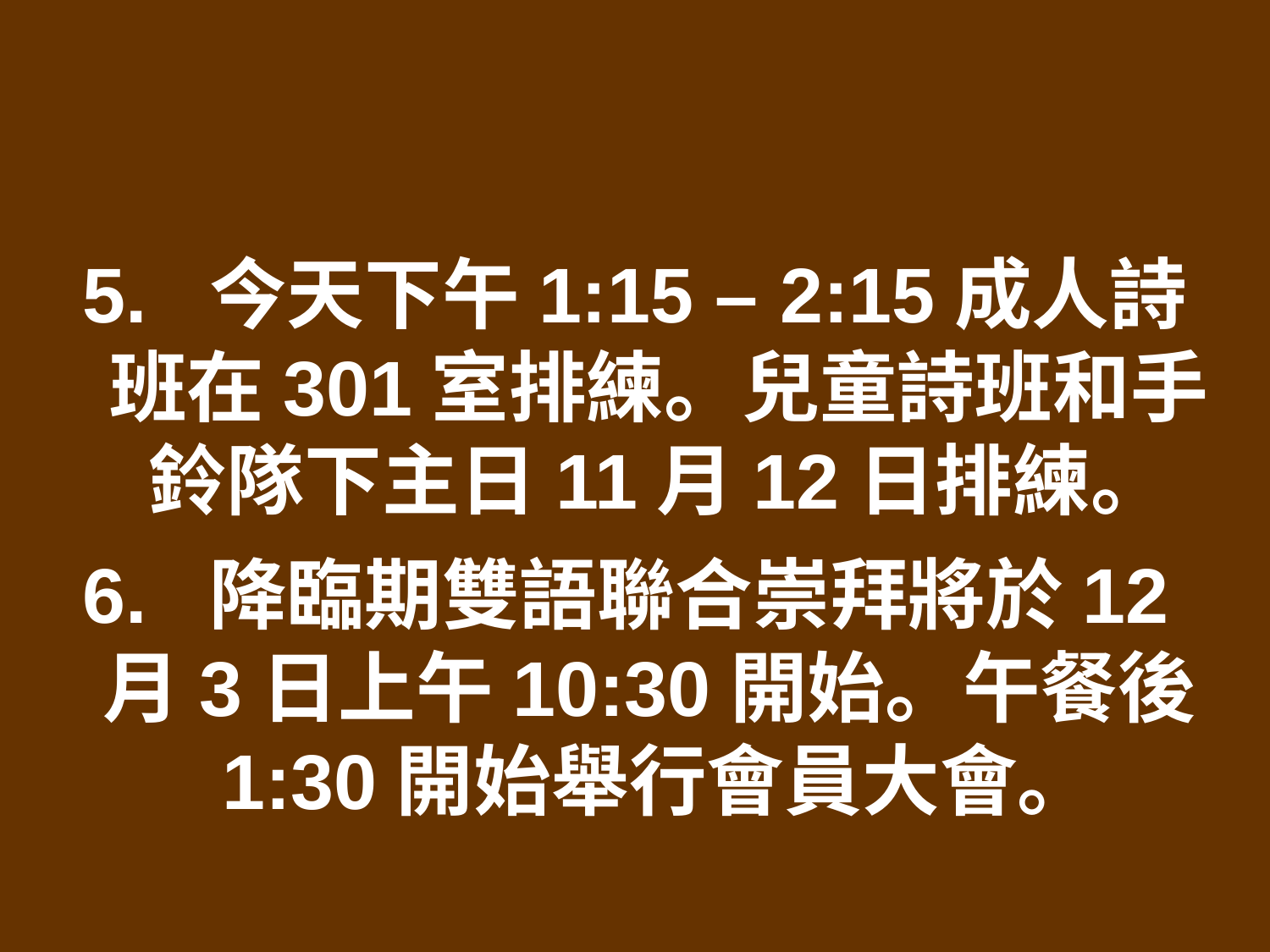

5.  今天下午1:15 – 2:15成人詩班在301室排練。兒童詩班和手鈴隊下主日11月12日排練。
6.  降臨期雙語聯合崇拜將於12月3日上午10:30開始。午餐後1:30開始舉行會員大會。